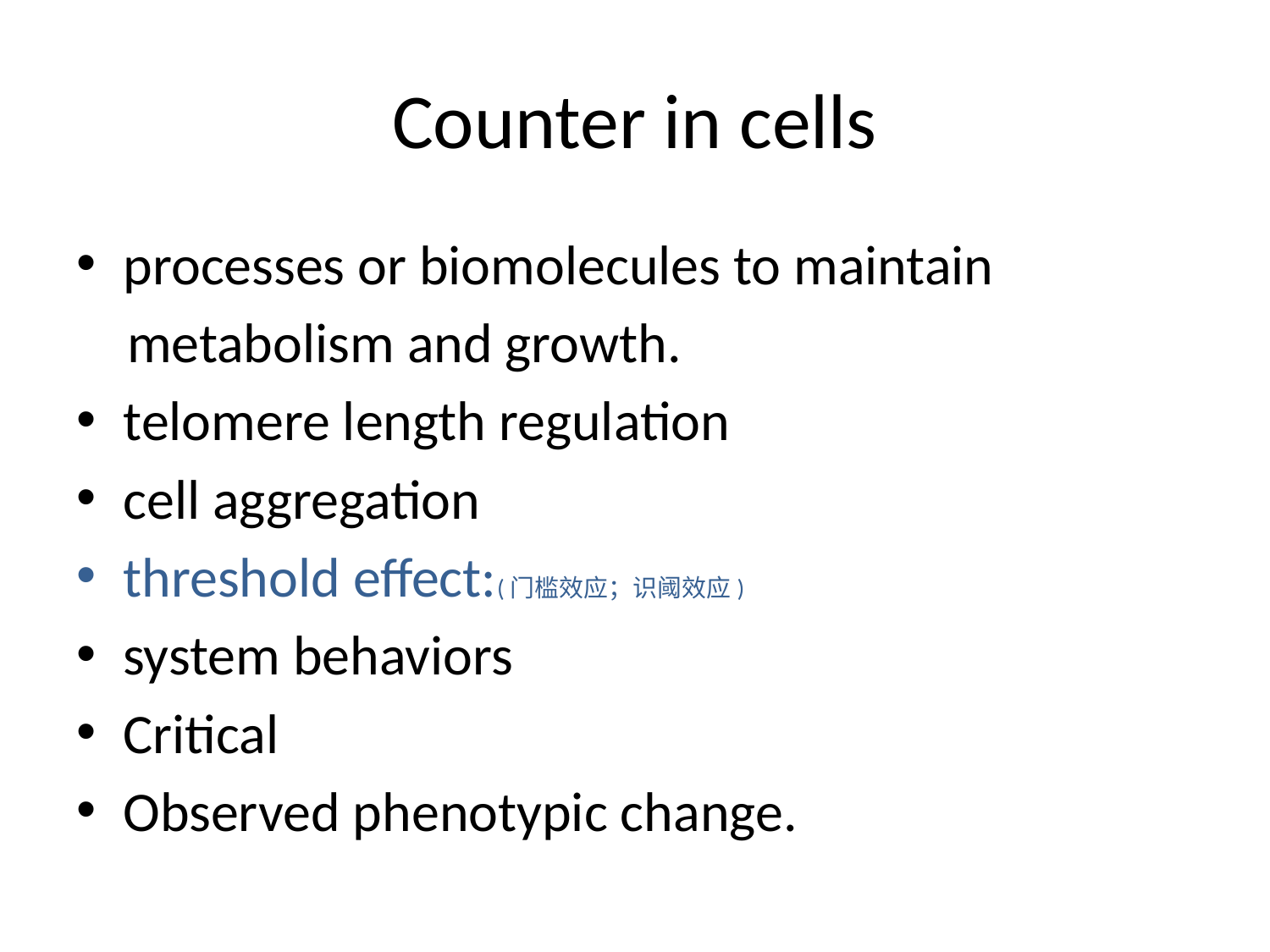

# Counter in cells
processes or biomolecules to maintain
    metabolism and growth.
telomere length regulation
cell aggregation
threshold effect:(门槛效应；识阈效应)
system behaviors
Critical
Observed phenotypic change.